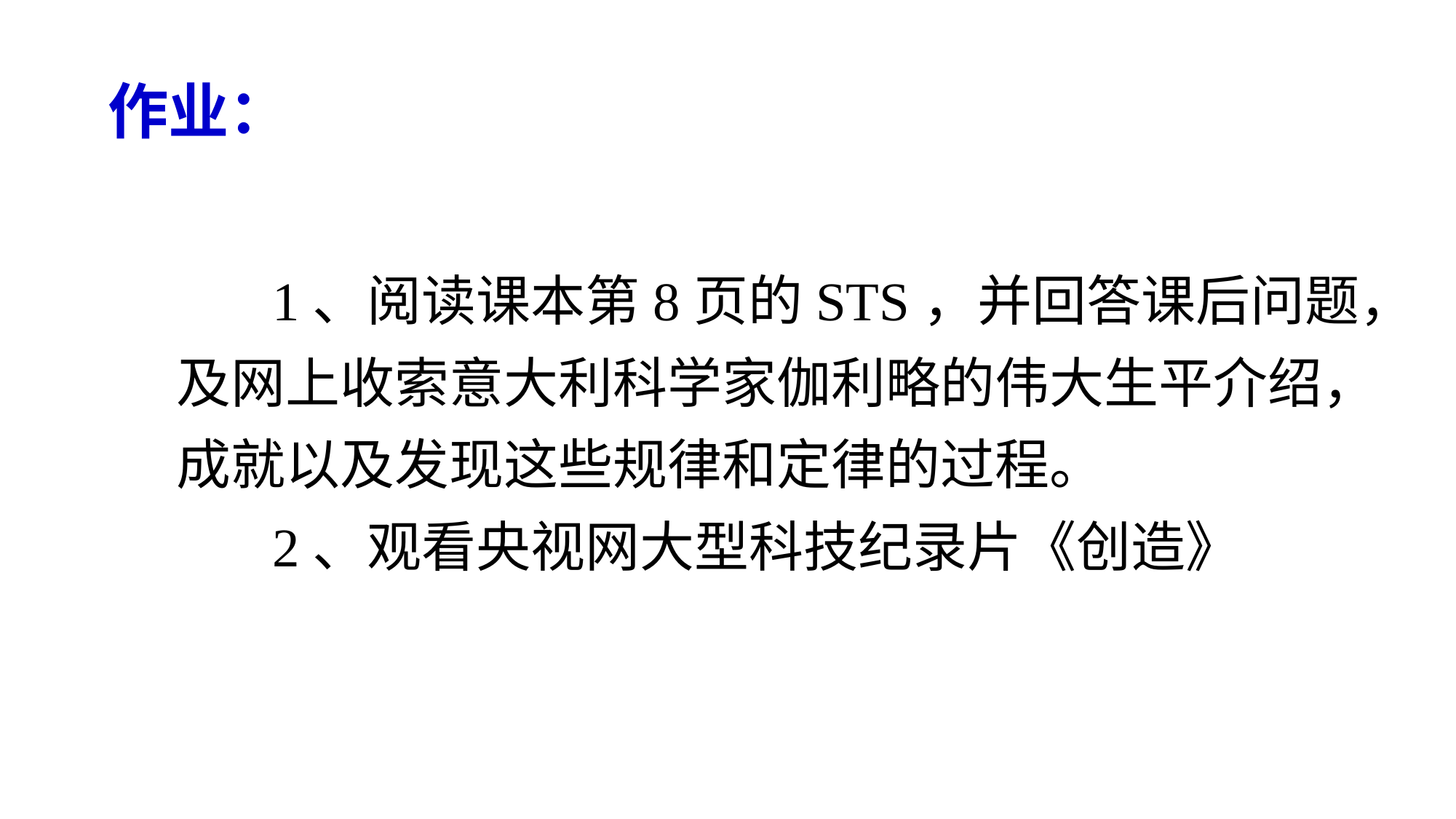

作业：
       1、阅读课本第8页的STS，并回答课后问题，及网上收索意大利科学家伽利略的伟大生平介绍，成就以及发现这些规律和定律的过程。
       2、观看央视网大型科技纪录片《创造》